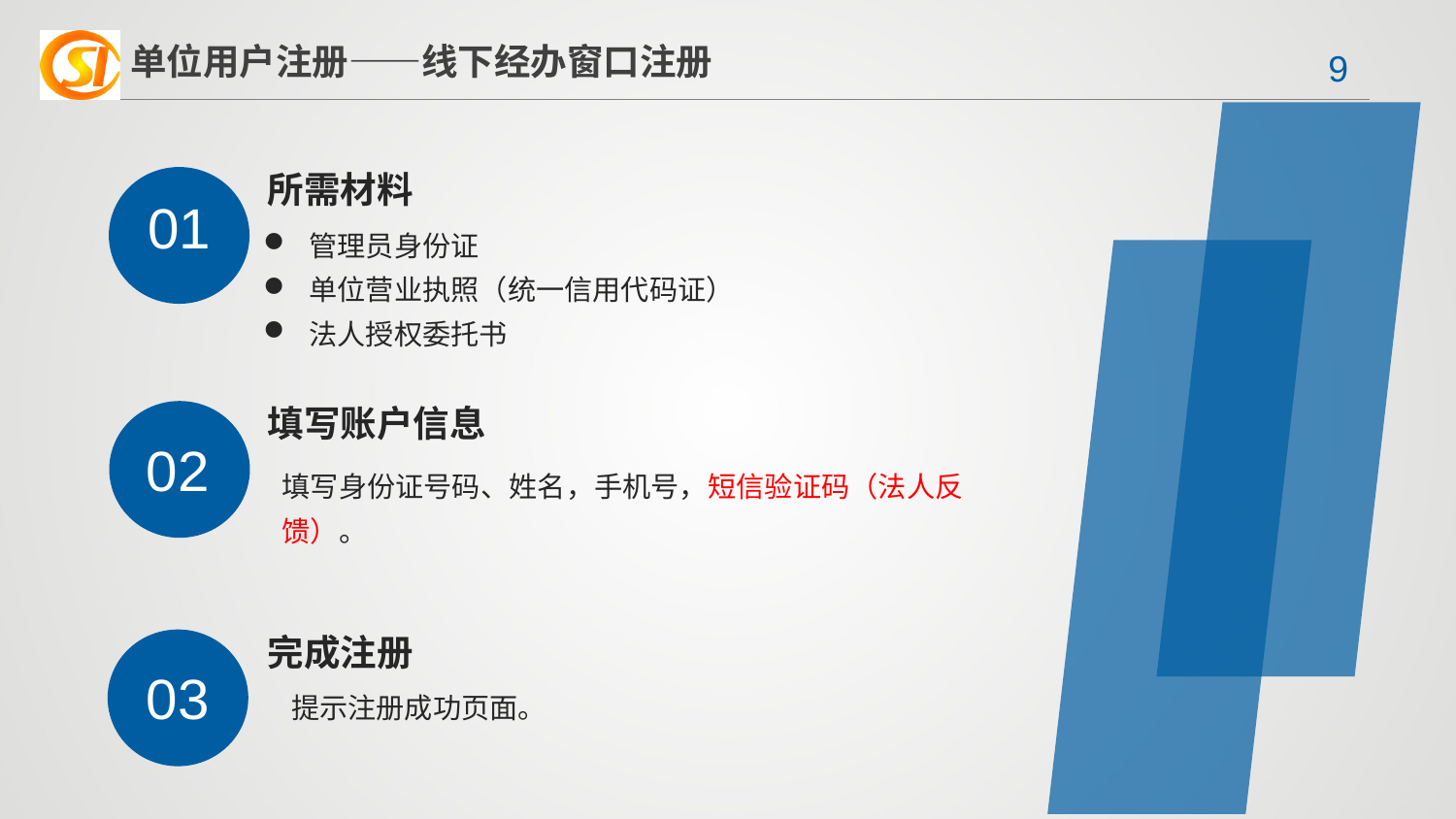

单位用户注册——线下经办窗口注册

所需材料
01
管理员身份证
单位营业执照（统一信用代码证）
法人授权委托书

填写账户信息
02
填写身份证号码、姓名，手机号，短信验证码（法人反馈）。

完成注册
03
提示注册成功页面。